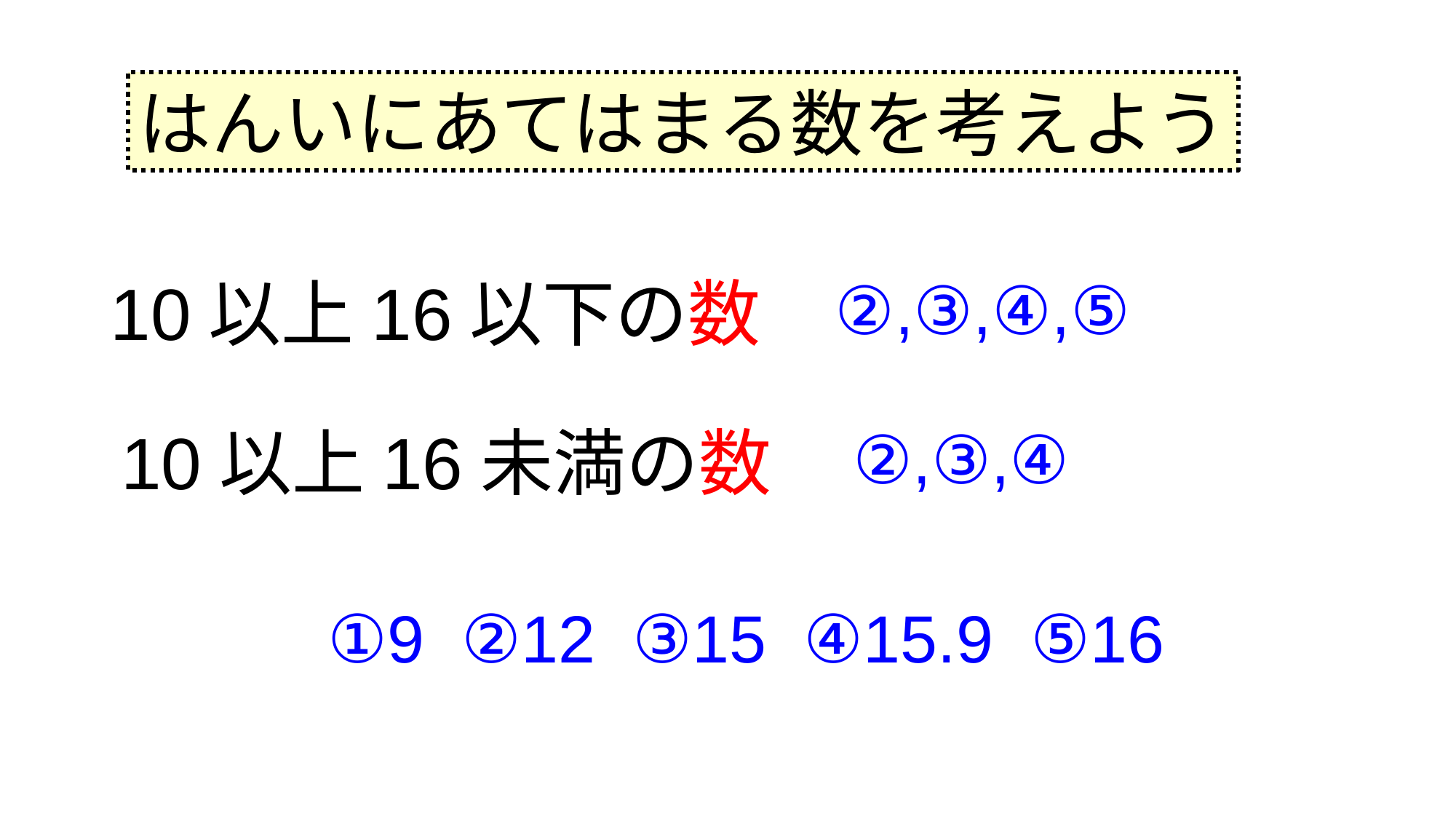

はんいにあてはまる数を考えよう
10以上16以下の数
②,③,④,⑤
10以上16未満の数
②,③,④
①9  ②12  ③15  ④15.9  ⑤16